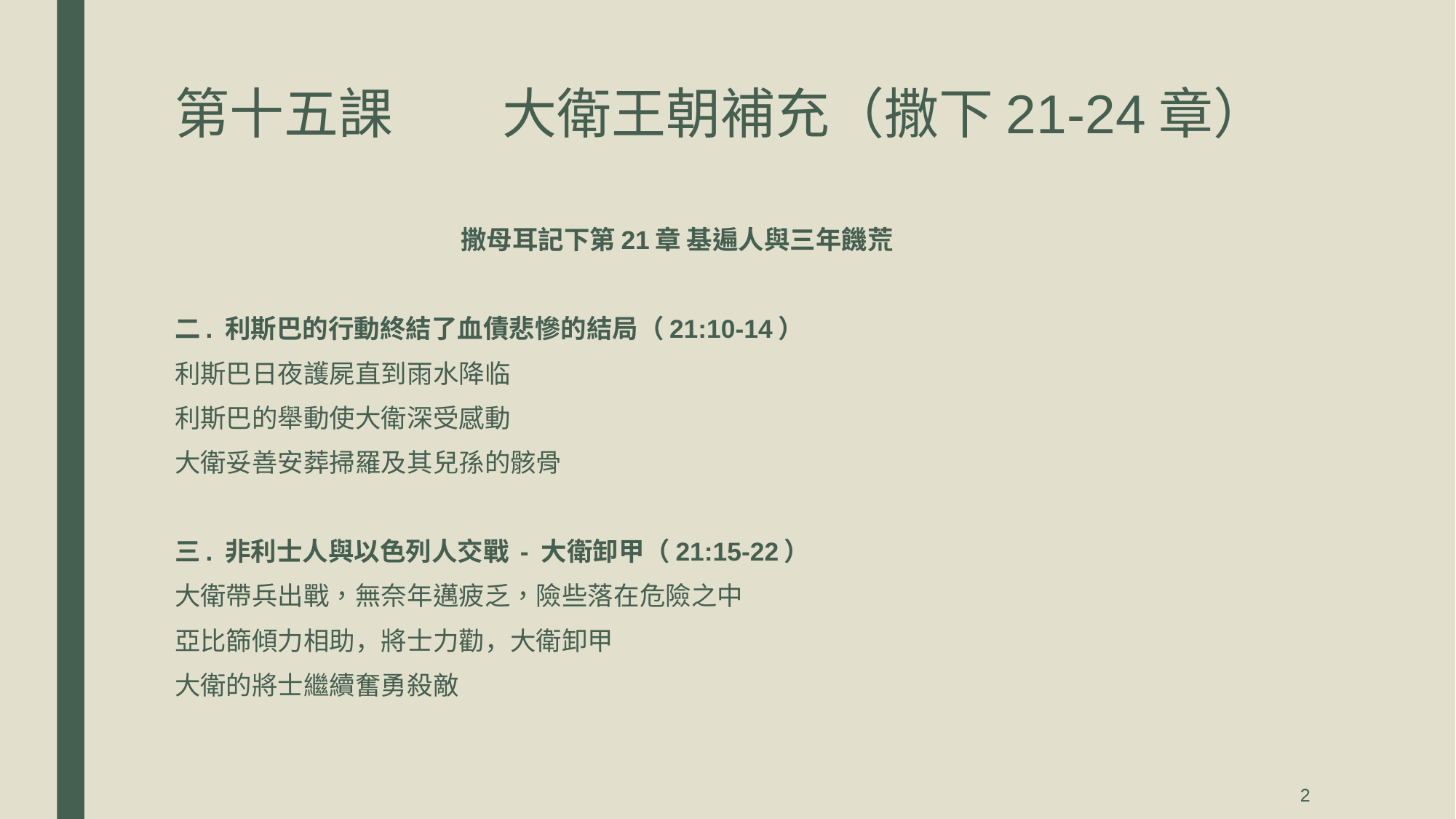

# 第十五課	大衛王朝補充（撒下21-24章）
撒母耳記下第21章 基遍人與三年饑荒

二. 利斯巴的行動終結了血債悲慘的結局（21:10-14）
利斯巴日夜護屍直到雨水降临
利斯巴的舉動使大衛深受感動
大衛妥善安葬掃羅及其兒孫的骸骨

三. 非利士人與以色列人交戰 - 大衛卸甲（21:15-22）
大衛帶兵出戰，無奈年邁疲乏，險些落在危險之中
亞比篩傾力相助，將士力勸，大衛卸甲
大衛的將士繼續奮勇殺敵

2